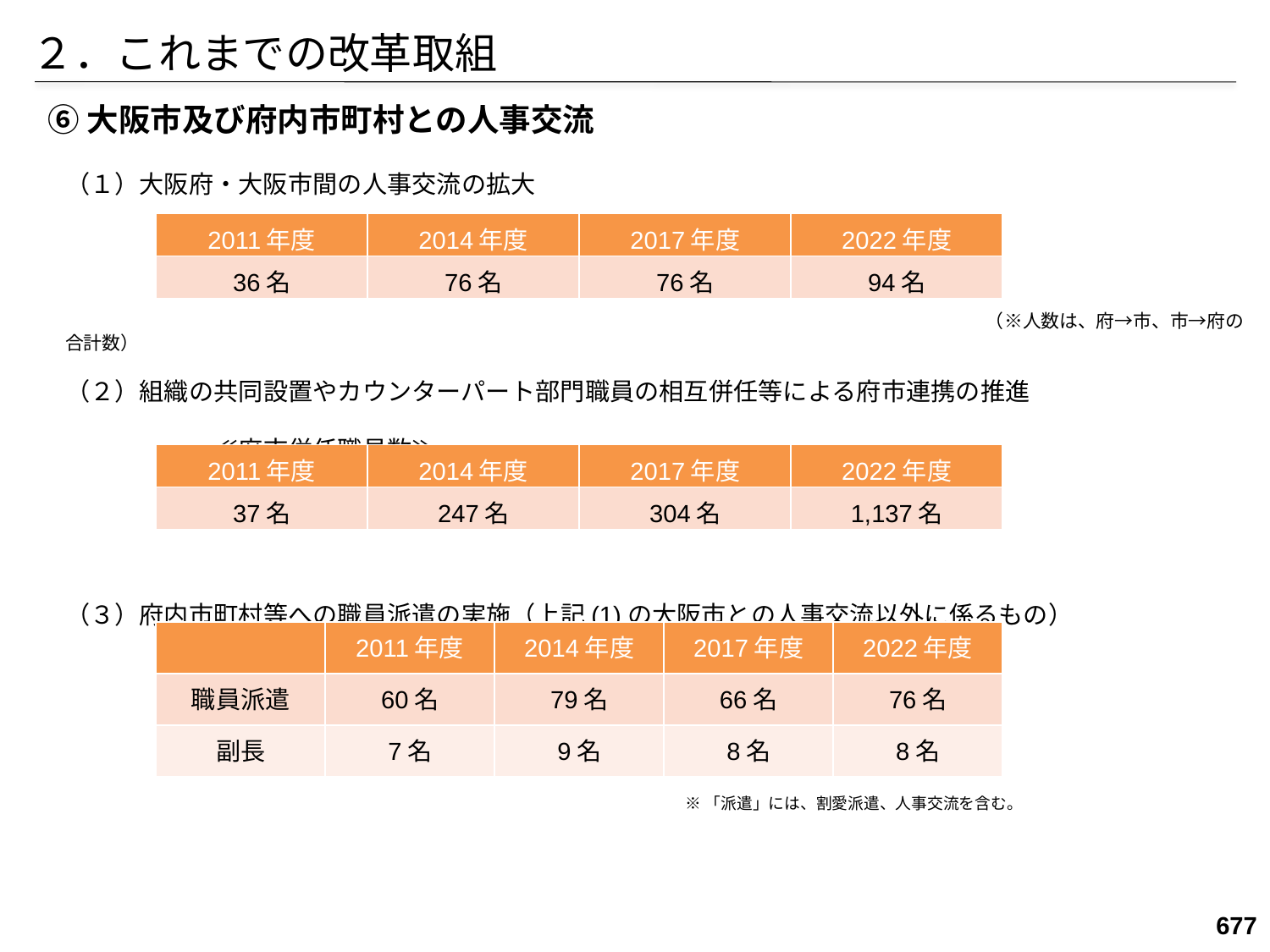

２．これまでの改革取組
⑥大阪市及び府内市町村との人事交流
（１）大阪府・大阪市間の人事交流の拡大

　　　　　　　　　　　　　　　　　　　　　　　　　　　　　　　　　　　　　　　　　　　　　　　　　　（※人数は、府→市、市→府の合計数）

（２）組織の共同設置やカウンターパート部門職員の相互併任等による府市連携の推進

　　　　　　≪府市併任職員数≫

（３）府内市町村等への職員派遣の実施（上記(1)の大阪市との人事交流以外に係るもの）

| 2011年度 | 2014年度 | 2017年度 | 2022年度 |
| --- | --- | --- | --- |
| 36名 | 76名 | 76名 | 94名 |
| 2011年度 | 2014年度 | 2017年度 | 2022年度 |
| --- | --- | --- | --- |
| 37名 | 247名 | 304名 | 1,137名 |
|  | 2011年度 | 2014年度 | 2017年度 | 2022年度 |
| --- | --- | --- | --- | --- |
| 職員派遣 | 60名 | 79名 | 66名 | 76名 |
| 副長 | 7名 | 9名 | 8名 | 8名 |
※「派遣」には、割愛派遣、人事交流を含む。
677